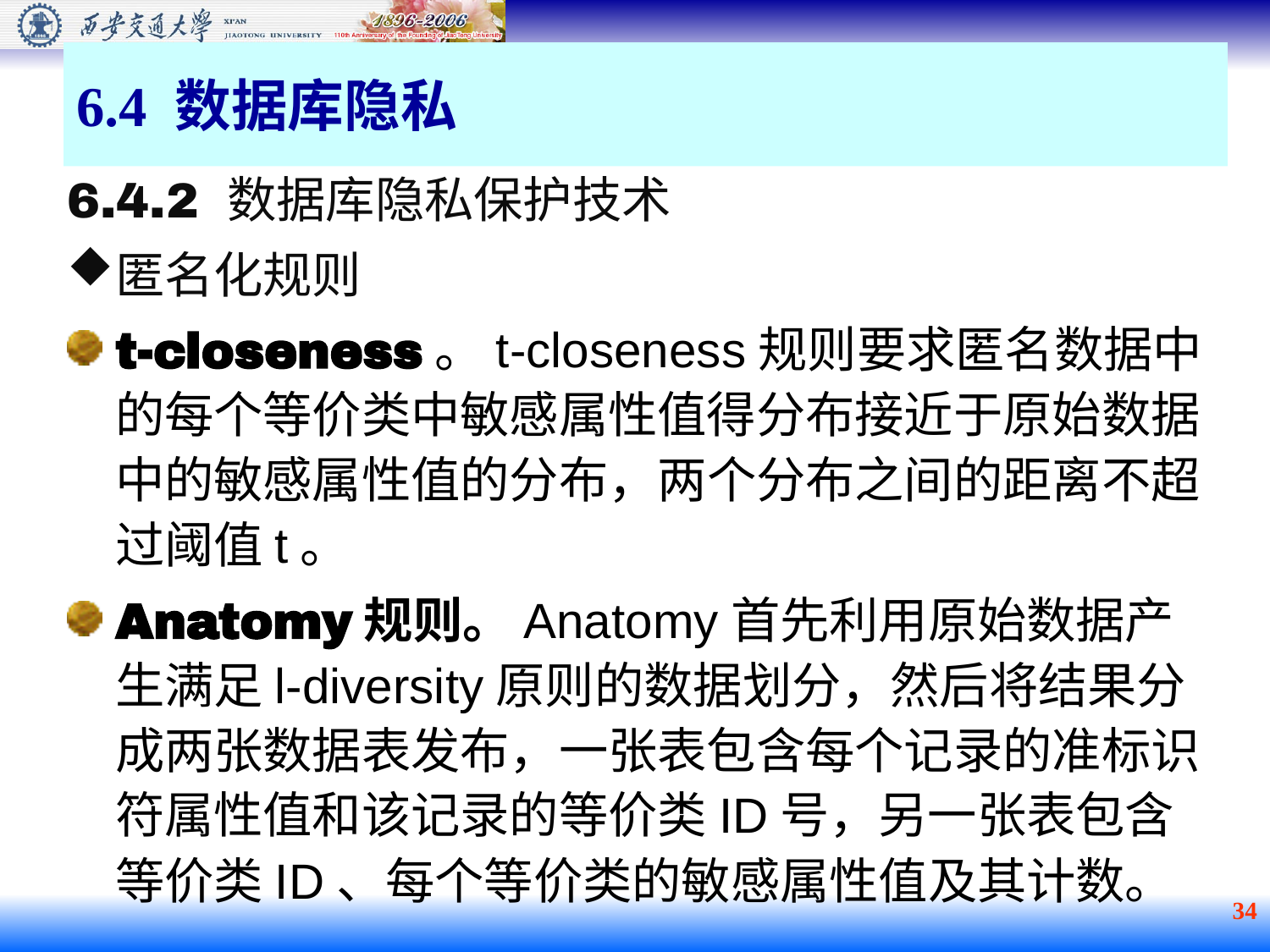

6.4 数据库隐私

6.4.2 数据库隐私保护技术
匿名化规则
t-closeness。t-closeness规则要求匿名数据中的每个等价类中敏感属性值得分布接近于原始数据中的敏感属性值的分布，两个分布之间的距离不超过阈值t。
Anatomy规则。Anatomy首先利用原始数据产生满足l-diversity原则的数据划分，然后将结果分成两张数据表发布，一张表包含每个记录的准标识符属性值和该记录的等价类ID号，另一张表包含等价类ID、每个等价类的敏感属性值及其计数。
 34